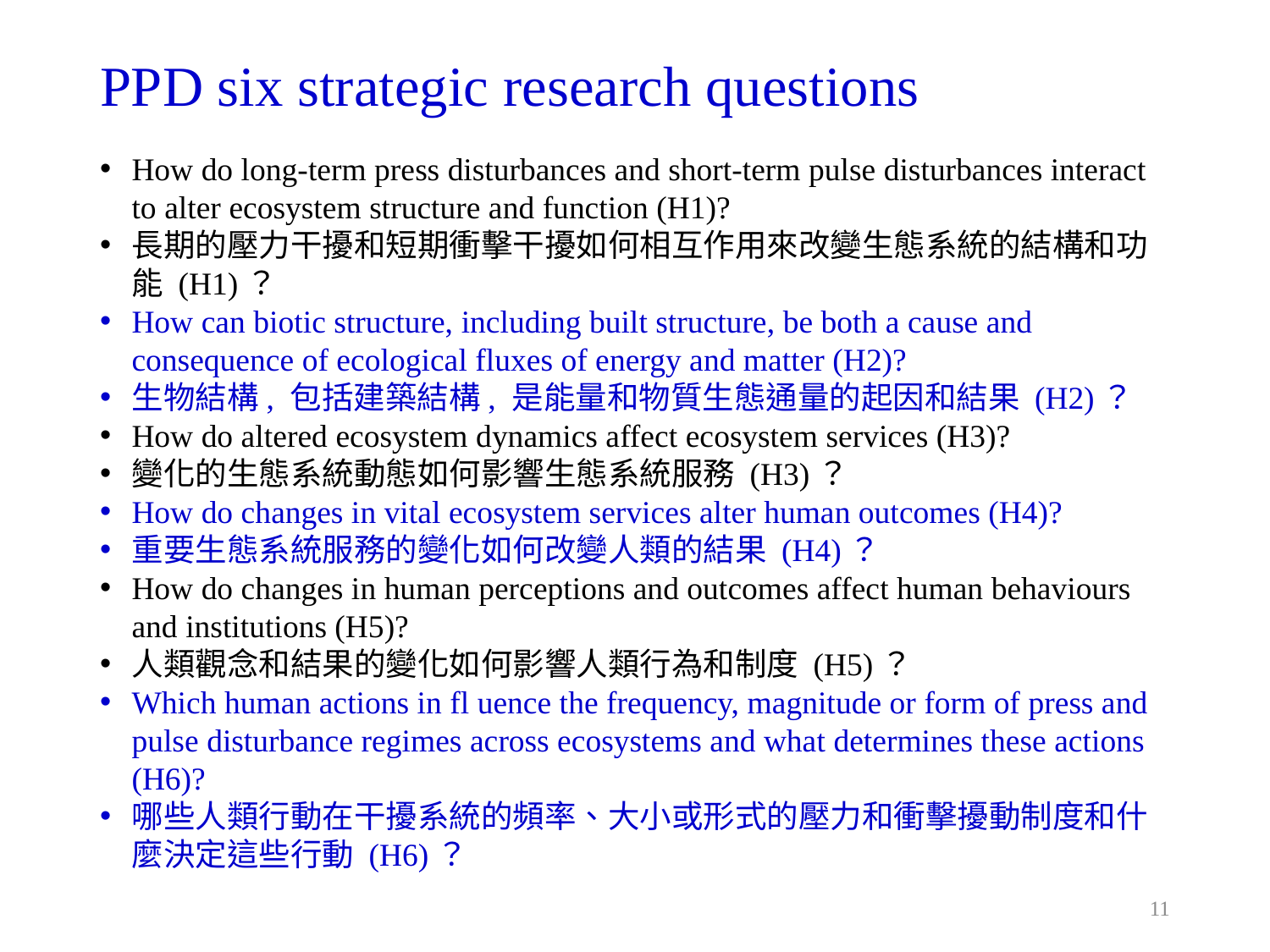

# PPD six strategic research questions
How do long-term press disturbances and short-term pulse disturbances interact to alter ecosystem structure and function (H1)?
長期的壓力干擾和短期衝擊干擾如何相互作用來改變生態系統的結構和功能 (H1)？
How can biotic structure, including built structure, be both a cause and consequence of ecological fluxes of energy and matter (H2)?
生物結構, 包括建築結構, 是能量和物質生態通量的起因和結果 (H2)？
How do altered ecosystem dynamics affect ecosystem services (H3)?
變化的生態系統動態如何影響生態系統服務 (H3)？
How do changes in vital ecosystem services alter human outcomes (H4)?
重要生態系統服務的變化如何改變人類的結果 (H4)？
How do changes in human perceptions and outcomes affect human behaviours and institutions (H5)?
人類觀念和結果的變化如何影響人類行為和制度 (H5)？
Which human actions in fl uence the frequency, magnitude or form of press and pulse disturbance regimes across ecosystems and what determines these actions (H6)?
哪些人類行動在干擾系統的頻率、大小或形式的壓力和衝擊擾動制度和什麼決定這些行動 (H6)？

11